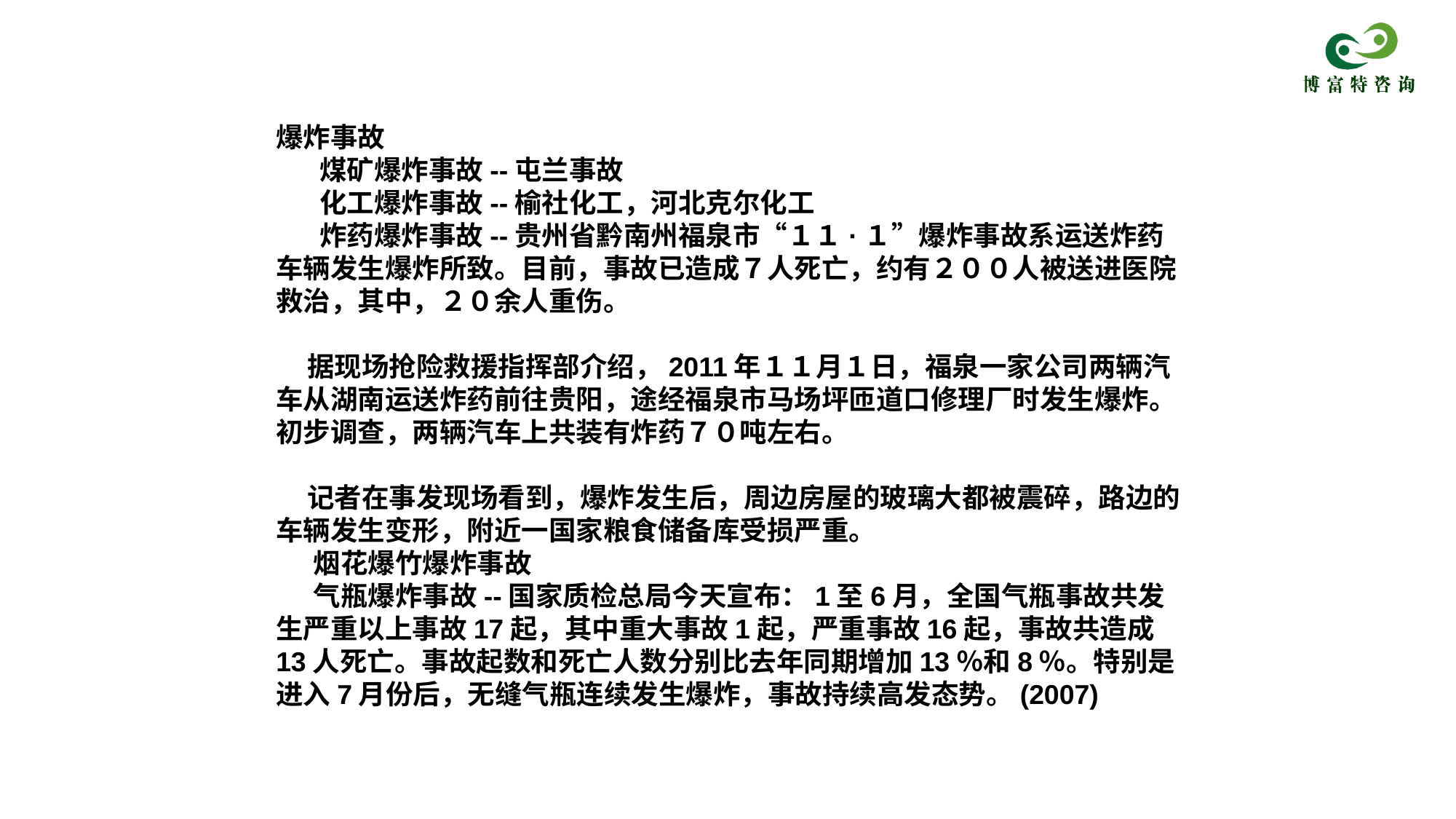

爆炸事故
      煤矿爆炸事故--屯兰事故
      化工爆炸事故--榆社化工，河北克尔化工
      炸药爆炸事故--贵州省黔南州福泉市“１１·１”爆炸事故系运送炸药车辆发生爆炸所致。目前，事故已造成７人死亡，约有２００人被送进医院救治，其中，２０余人重伤。

    据现场抢险救援指挥部介绍，2011年１１月１日，福泉一家公司两辆汽车从湖南运送炸药前往贵阳，途经福泉市马场坪匝道口修理厂时发生爆炸。初步调查，两辆汽车上共装有炸药７０吨左右。

    记者在事发现场看到，爆炸发生后，周边房屋的玻璃大都被震碎，路边的车辆发生变形，附近一国家粮食储备库受损严重。
     烟花爆竹爆炸事故
     气瓶爆炸事故--国家质检总局今天宣布：1至6月，全国气瓶事故共发生严重以上事故17起，其中重大事故1起，严重事故16起，事故共造成13人死亡。事故起数和死亡人数分别比去年同期增加13％和8％。特别是进入7月份后，无缝气瓶连续发生爆炸，事故持续高发态势。(2007)